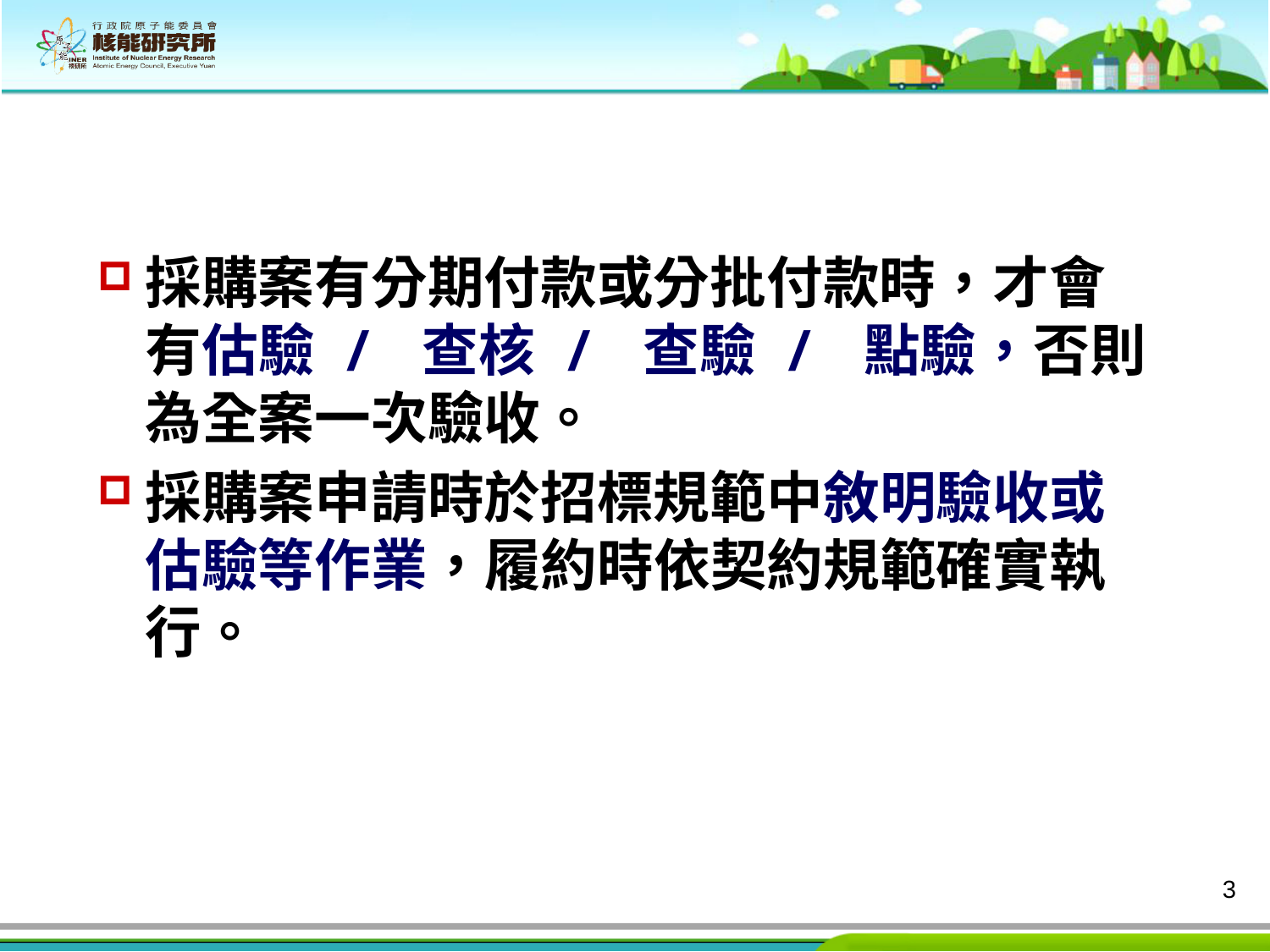

採購案有分期付款或分批付款時，才會有估驗 / 查核 / 查驗 / 點驗，否則為全案一次驗收。
採購案申請時於招標規範中敘明驗收或估驗等作業，履約時依契約規範確實執行。

3